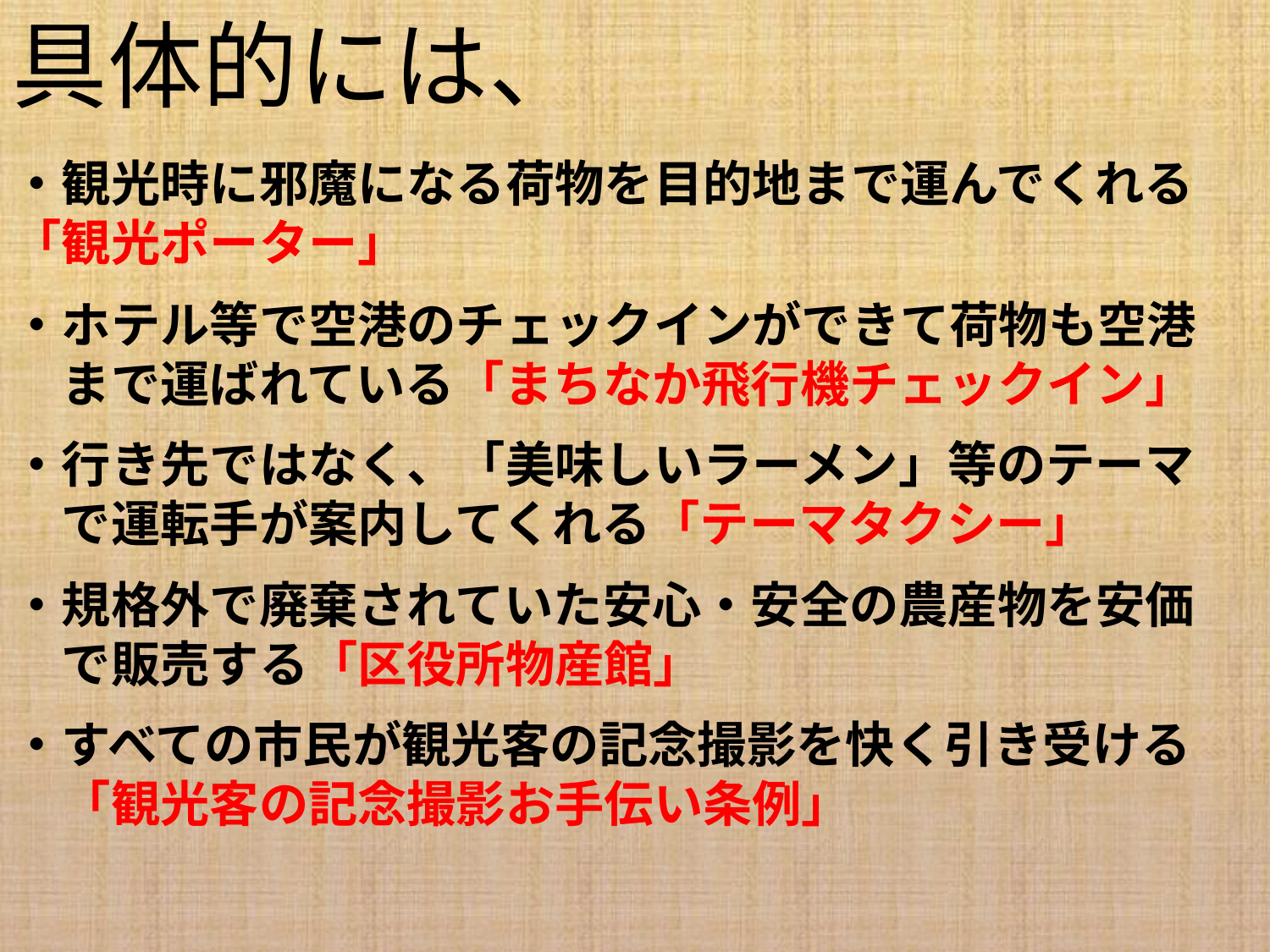

具体的には、
・観光時に邪魔になる荷物を目的地まで運んでくれる「観光ポーター」

・ホテル等で空港のチェックインができて荷物も空港
　まで運ばれている「まちなか飛行機チェックイン」

・行き先ではなく、「美味しいラーメン」等のテーマ
　で運転手が案内してくれる「テーマタクシー」

・規格外で廃棄されていた安心・安全の農産物を安価
　で販売する「区役所物産館」

・すべての市民が観光客の記念撮影を快く引き受ける
　「観光客の記念撮影お手伝い条例」